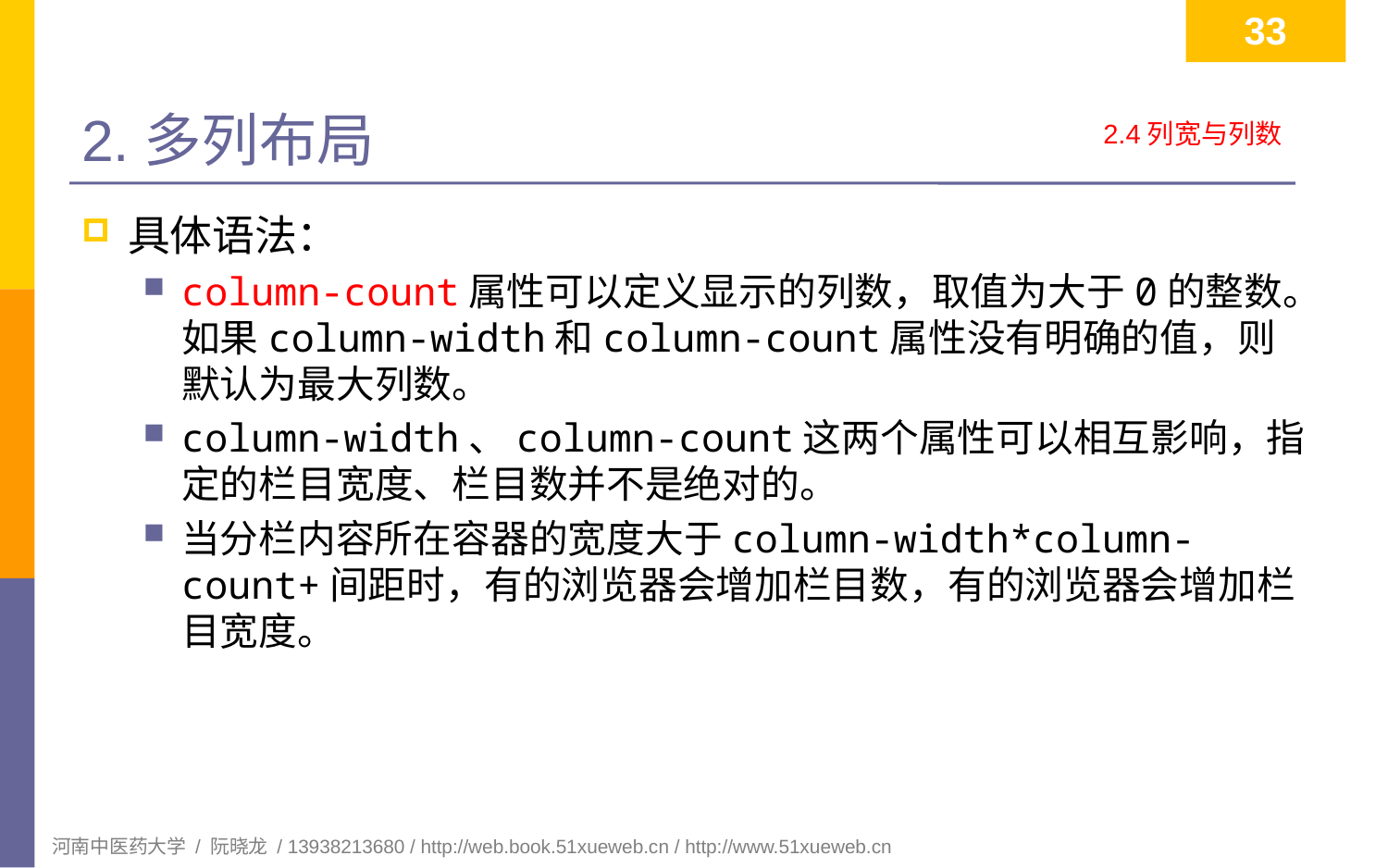

33
# 2.多列布局
2.4列宽与列数
具体语法：
column-count属性可以定义显示的列数，取值为大于0的整数。如果column-width和column-count属性没有明确的值，则默认为最大列数。
column-width、column-count这两个属性可以相互影响，指定的栏目宽度、栏目数并不是绝对的。
当分栏内容所在容器的宽度大于column-width*column-count+间距时，有的浏览器会增加栏目数，有的浏览器会增加栏目宽度。